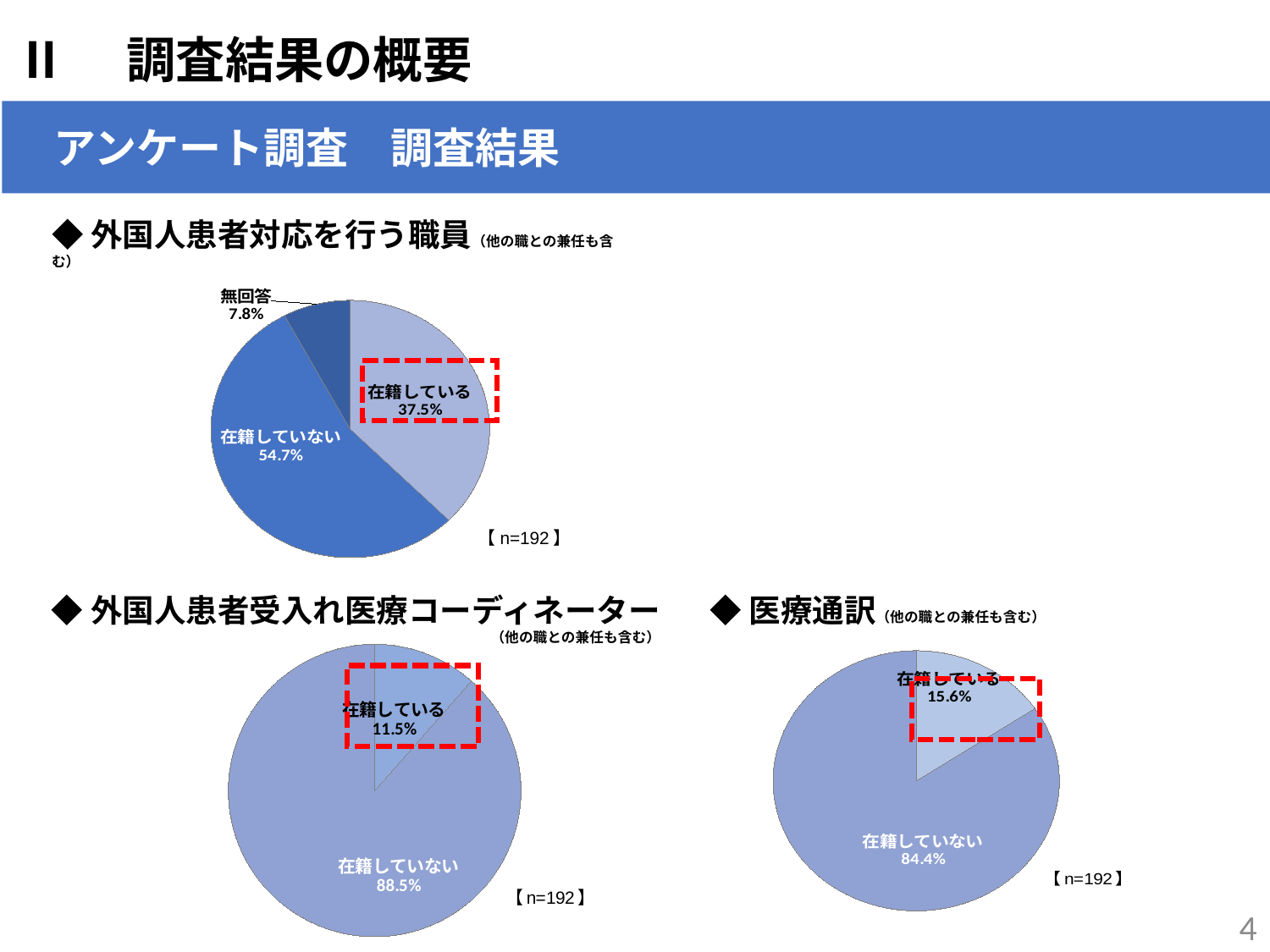

Ⅱ　調査結果の概要
アンケート調査　調査結果
　 アンケート調査　調査結果
◆外国人患者対応を行う職員（他の職との兼任も含む）

### Chart

| Category |  |
|---|---|
| 在籍している | 0.375 |
| 在籍していない | 0.547 |
| 無回答 | 0.078 |
【n=192】

### Chart

| Category | 列1 |
|---|---|
| 在籍している | 11.5 |
| 在籍していない | 88.5 |
◆外国人患者受入れ医療コーディネーター
　　　　　　　　　　　　　　　　　　　　　　　　　　　　　　　（他の職との兼任も含む）

◆医療通訳（他の職との兼任も含む）

### Chart

| Category | 列1 |
|---|---|
| 在籍している | 15.6 |
| 在籍していない | 84.4 |

4